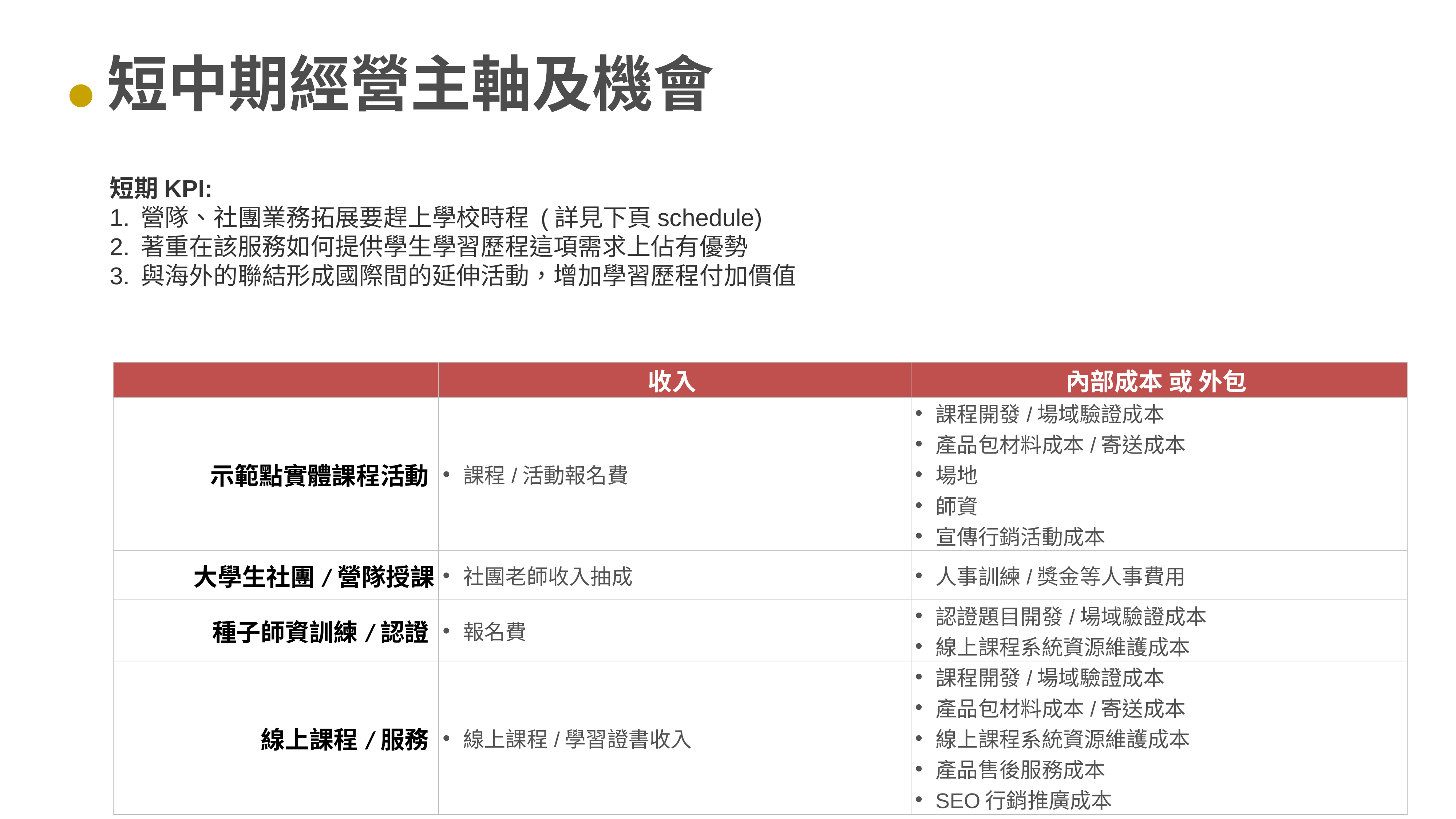

# 短中期經營主軸及機會
短期KPI:
營隊、社團業務拓展要趕上學校時程 (詳見下頁schedule)
著重在該服務如何提供學生學習歷程這項需求上佔有優勢
與海外的聯結形成國際間的延伸活動，增加學習歷程付加價值
|  | 收入 | 內部成本 或 外包 |
| --- | --- | --- |
| 示範點實體課程活動 | 課程/活動報名費 | 課程開發/場域驗證成本 產品包材料成本/寄送成本 場地 師資 宣傳行銷活動成本 |
| 大學生社團/營隊授課 | 社團老師收入抽成 | 人事訓練/獎金等人事費用 |
| 種子師資訓練/認證 | 報名費 | 認證題目開發/場域驗證成本 線上課程系統資源維護成本 |
| 線上課程/服務 | 線上課程/學習證書收入 | 課程開發/場域驗證成本 產品包材料成本/寄送成本 線上課程系統資源維護成本 產品售後服務成本 SEO行銷推廣成本 |